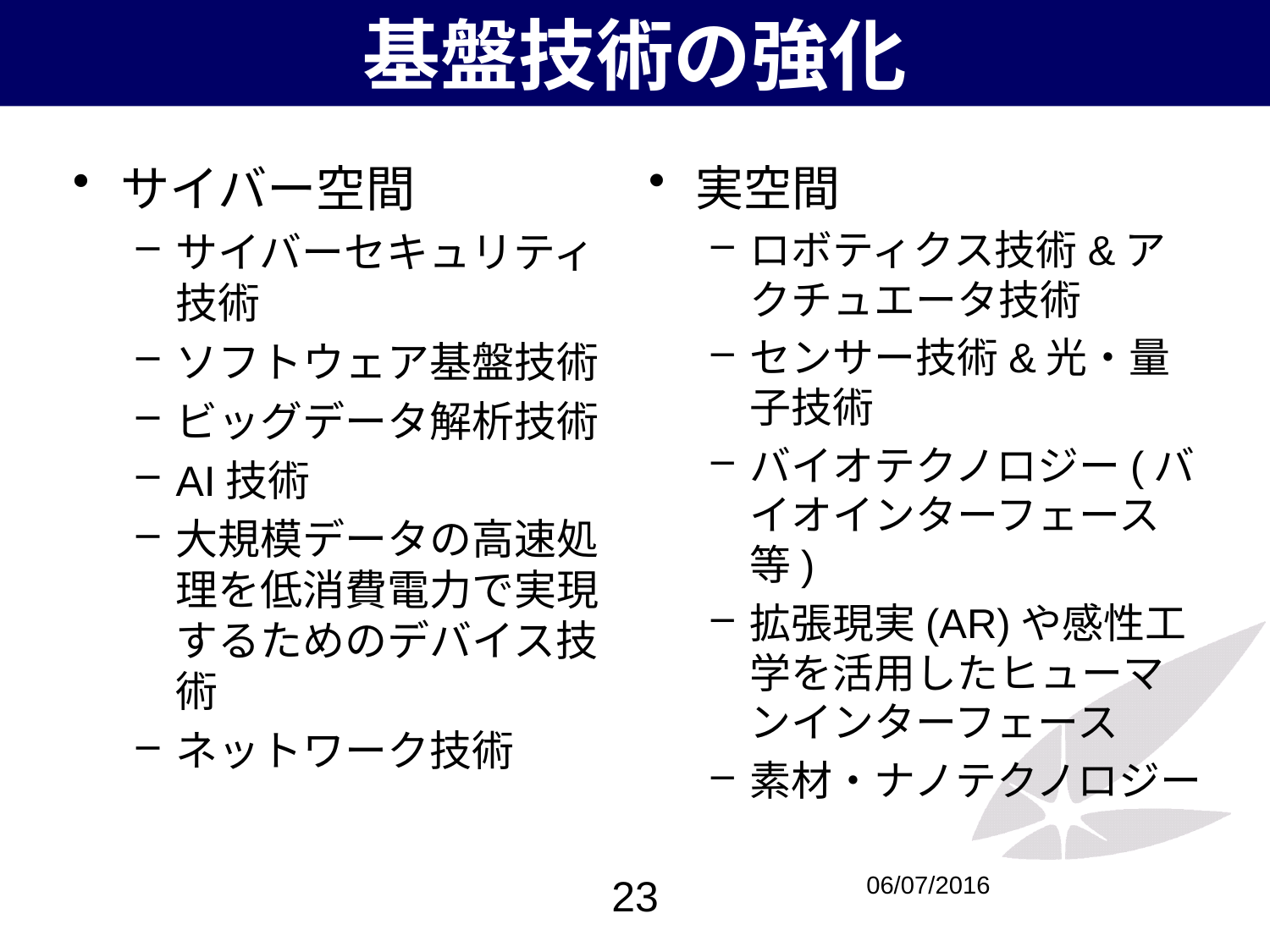

# 基盤技術の強化
サイバー空間
サイバーセキュリティ技術
ソフトウェア基盤技術
ビッグデータ解析技術
AI技術
大規模データの高速処理を低消費電力で実現するためのデバイス技術
ネットワーク技術
実空間
ロボティクス技術&アクチュエータ技術
センサー技術&光・量子技術
バイオテクノロジー(バイオインターフェース等)
拡張現実(AR)や感性工学を活用したヒューマンインターフェース
素材・ナノテクノロジー
23
06/07/2016